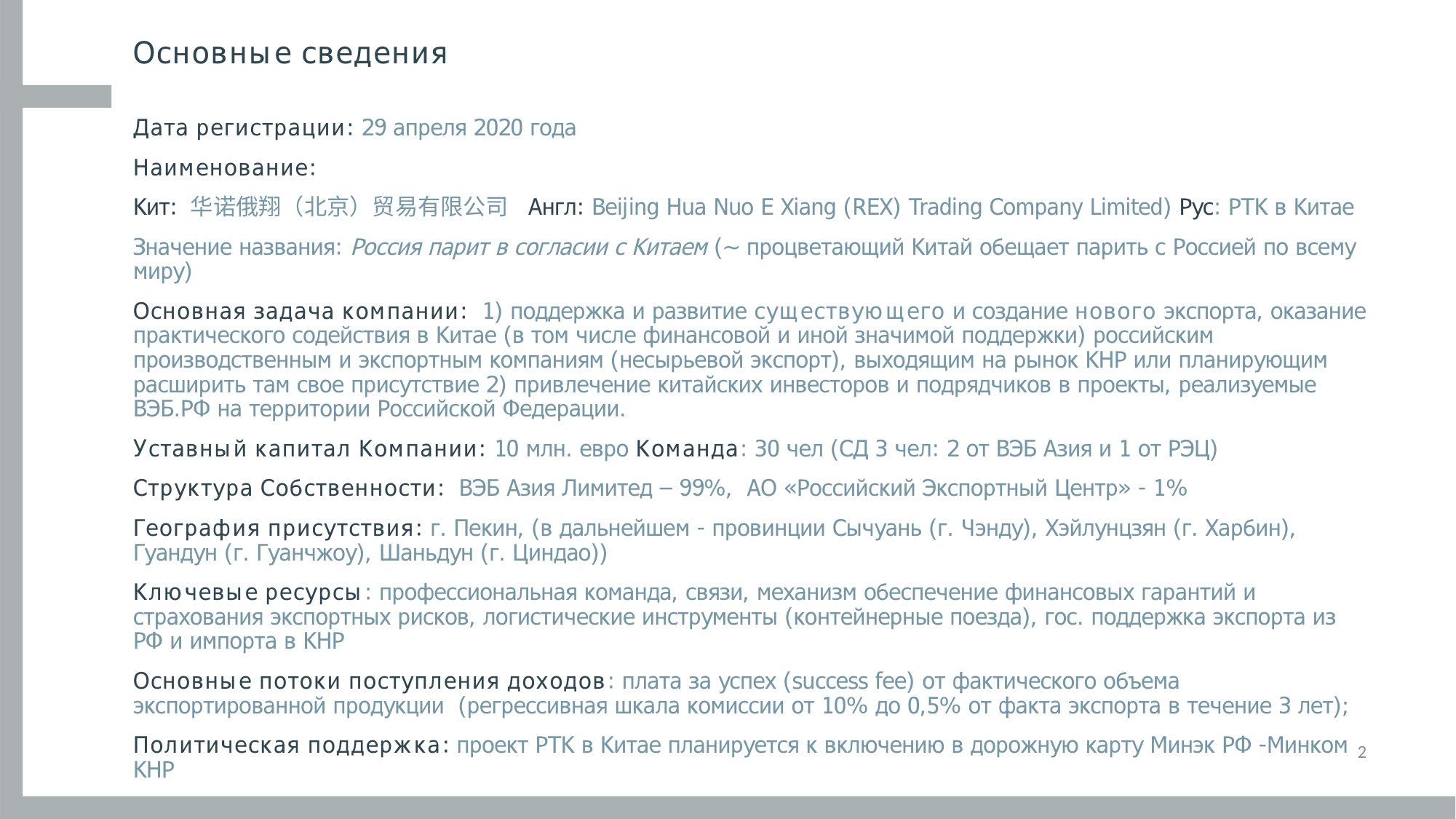

# Основные сведения
Дата регистрации: 29 апреля 2020 года
Наименование:
Кит: 华诺俄翔（北京）贸易有限公司  Англ: Beijing Hua Nuo E Xiang (REX) Trading Company Limited) Рус: РТК в Китае
Значение названия: Россия парит в согласии с Китаем (~ процветающий Китай обещает парить с Россией по всему миру)
Основная задача компании:  1) поддержка и развитие существующего и создание нового экспорта, оказание практического содействия в Китае (в том числе финансовой и иной значимой поддержки) российским производственным и экспортным компаниям (несырьевой экспорт), выходящим на рынок КНР или планирующим расширить там свое присутствие 2) привлечение китайских инвесторов и подрядчиков в проекты, реализуемые ВЭБ.РФ на территории Российской Федерации.
Уставный капитал Компании: 10 млн. евро Команда: 30 чел (СД 3 чел: 2 от ВЭБ Азия и 1 от РЭЦ)
Структура Собственности:  ВЭБ Азия Лимитед – 99%,  АО «Российский Экспортный Центр» - 1%
География присутствия: г. Пекин, (в дальнейшем - провинции Сычуань (г. Чэнду), Хэйлунцзян (г. Харбин), Гуандун (г. Гуанчжоу), Шаньдун (г. Циндао))
Ключевые ресурсы: профессиональная команда, связи, механизм обеспечение финансовых гарантий и страхования экспортных рисков, логистические инструменты (контейнерные поезда), гос. поддержка экспорта из РФ и импорта в КНР
Основные потоки поступления доходов: плата за успех (success fee) от фактического объема экспортированной продукции  (регрессивная шкала комиссии от 10% до 0,5% от факта экспорта в течение 3 лет);
Политическая поддержка: проект РТК в Китае планируется к включению в дорожную карту Минэк РФ -Минком КНР
2